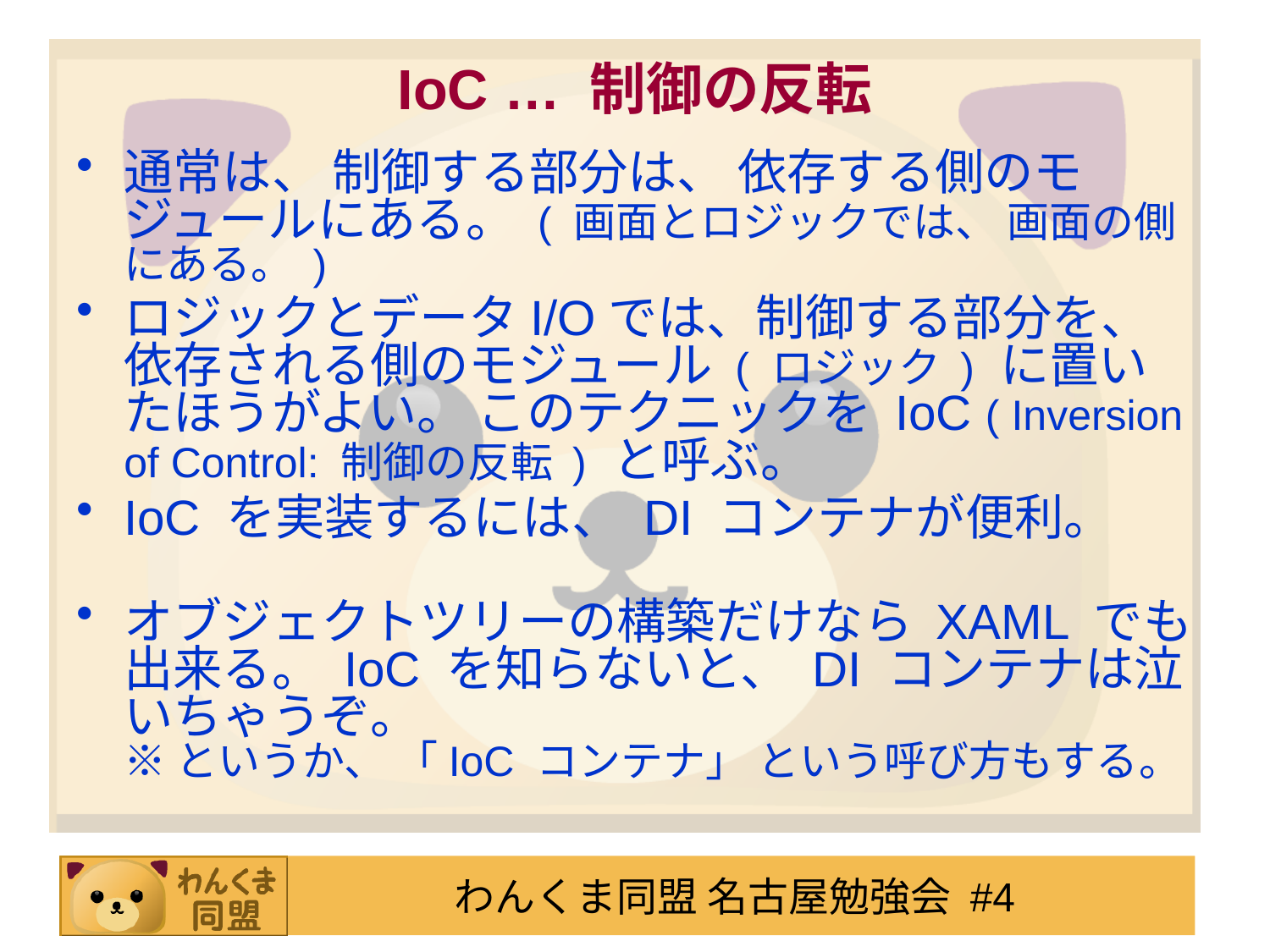

# IoC … 制御の反転
通常は、 制御する部分は、 依存する側のモジュールにある。 ( 画面とロジックでは、 画面の側にある。 )
ロジックとデータI/Oでは、制御する部分を、 依存される側のモジュール ( ロジック ) に置いたほうがよい。 このテクニックを IoC ( Inversion of Control: 制御の反転 ) と呼ぶ。
IoC を実装するには、 DI コンテナが便利。
オブジェクトツリーの構築だけなら XAML でも出来る。 IoC を知らないと、 DI コンテナは泣いちゃうぞ。
※ というか、 「IoC コンテナ」 という呼び方もする。